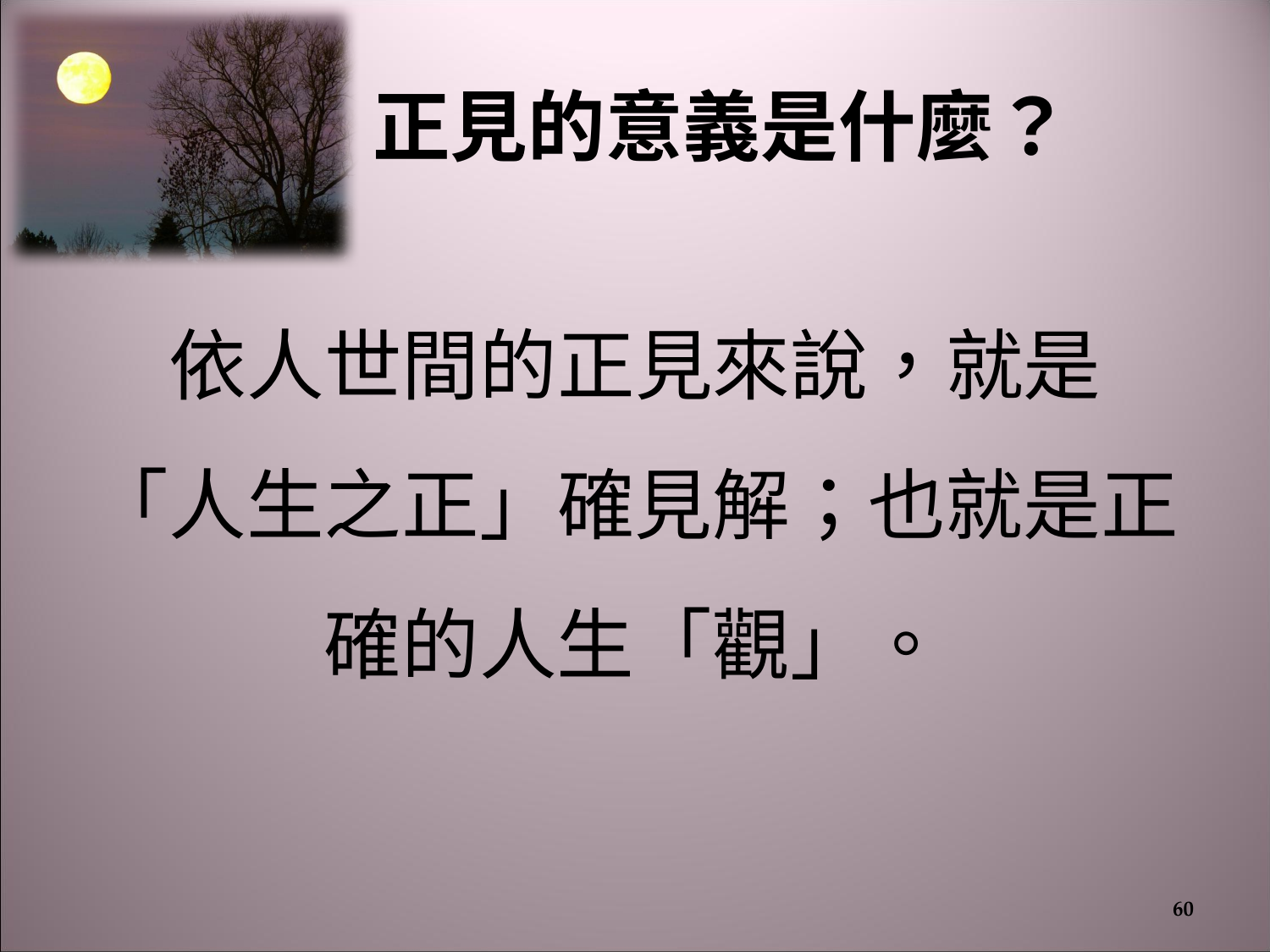

# 正見的意義是什麼？
依人世間的正見來說，就是
「人生之正」確見解；也就是正確的人生「觀」。
60